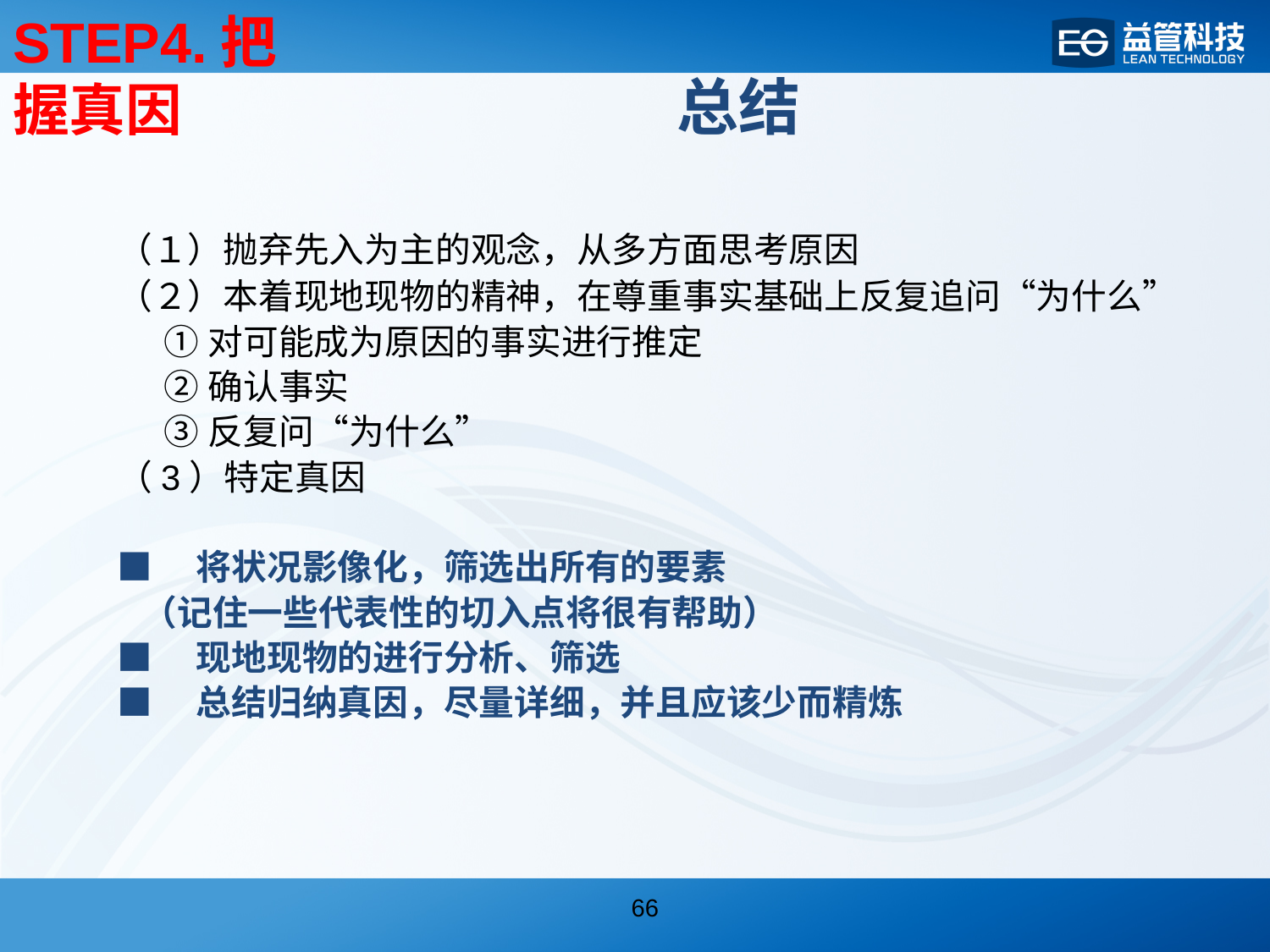

STEP4.把握真因
总结
（１）抛弃先入为主的观念，从多方面思考原因
（２）本着现地现物的精神，在尊重事实基础上反复追问“为什么”
      ①对可能成为原因的事实进行推定
      ②确认事实
      ③反复问“为什么”
（3）特定真因

■　将状况影像化，筛选出所有的要素
  （记住一些代表性的切入点将很有帮助）
■　现地现物的进行分析、筛选
■　总结归纳真因，尽量详细，并且应该少而精炼